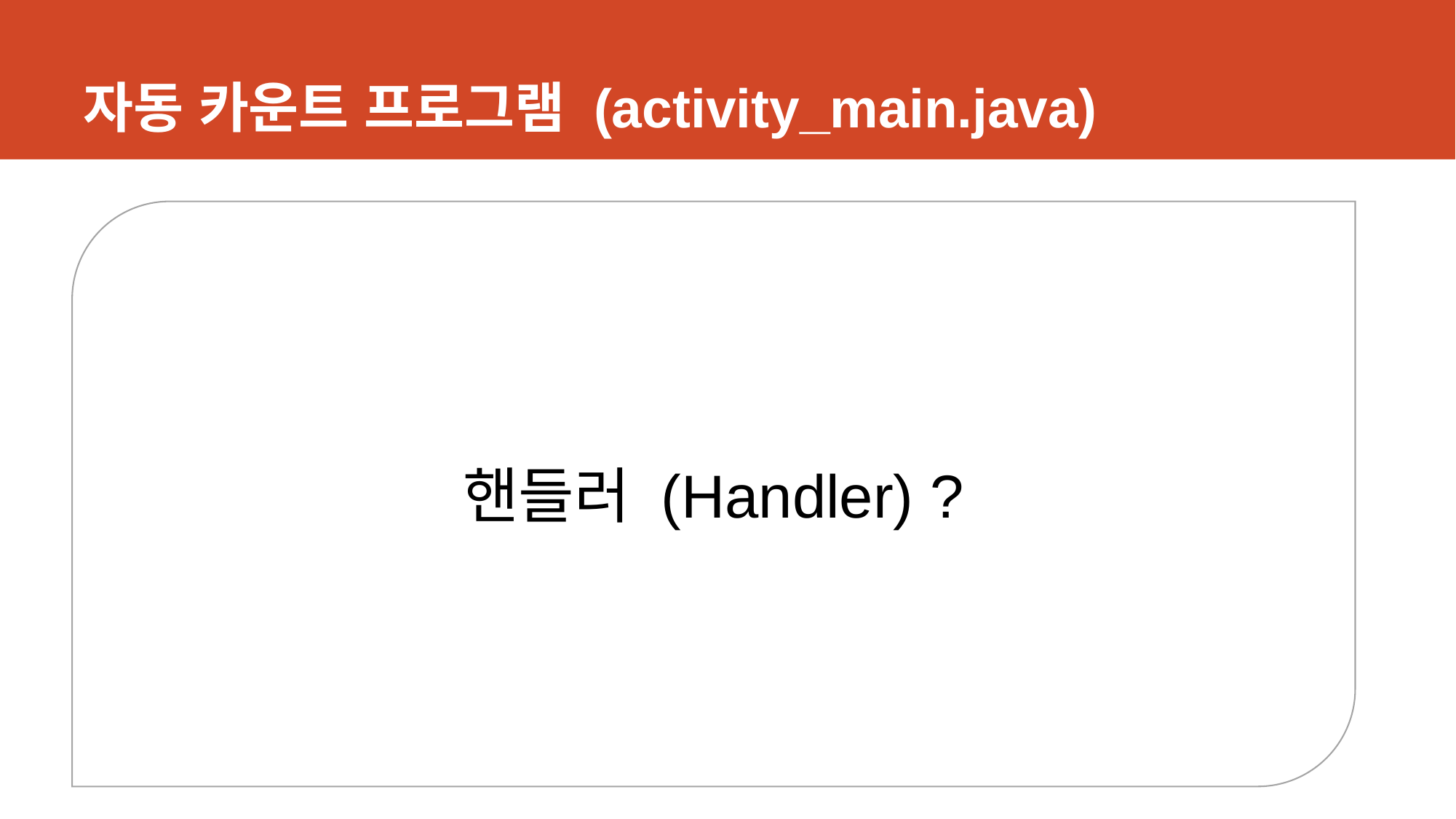

# 자동 카운트 프로그램 (activity_main.java)
핸들러 (Handler) ?